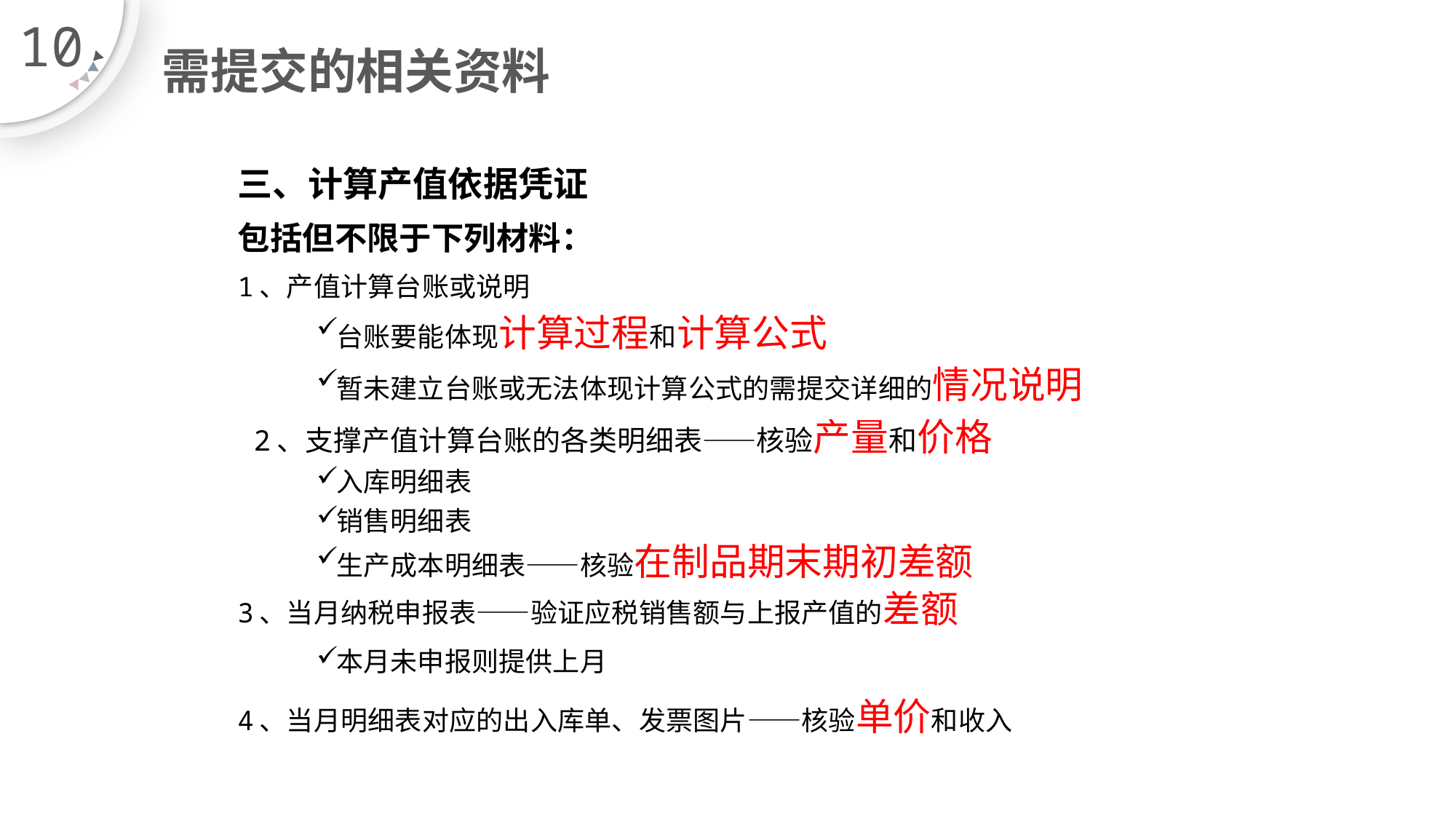

10
# 需提交的相关资料
三、计算产值依据凭证
包括但不限于下列材料：
1、产值计算台账或说明
台账要能体现计算过程和计算公式
暂未建立台账或无法体现计算公式的需提交详细的情况说明
    2、支撑产值计算台账的各类明细表——核验产量和价格
入库明细表
销售明细表
生产成本明细表——核验在制品期末期初差额
3、当月纳税申报表——验证应税销售额与上报产值的差额
本月未申报则提供上月
4、当月明细表对应的出入库单、发票图片——核验单价和收入